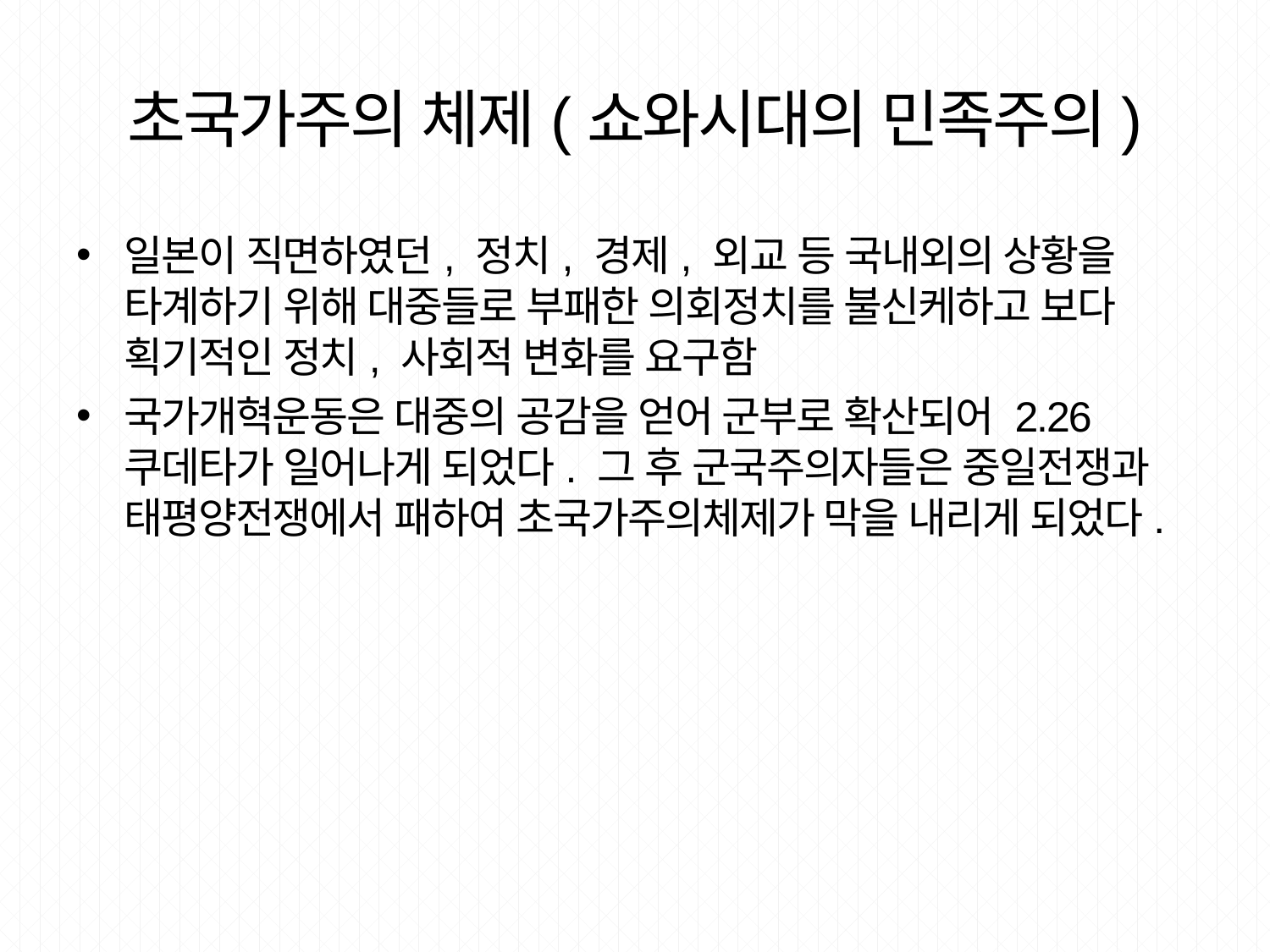

# 초국가주의 체제(쇼와시대의 민족주의)
일본이 직면하였던, 정치, 경제, 외교 등 국내외의 상황을 타계하기 위해 대중들로 부패한 의회정치를 불신케하고 보다 획기적인 정치, 사회적 변화를 요구함
국가개혁운동은 대중의 공감을 얻어 군부로 확산되어 2.26 쿠데타가 일어나게 되었다. 그 후 군국주의자들은 중일전쟁과 태평양전쟁에서 패하여 초국가주의체제가 막을 내리게 되었다.